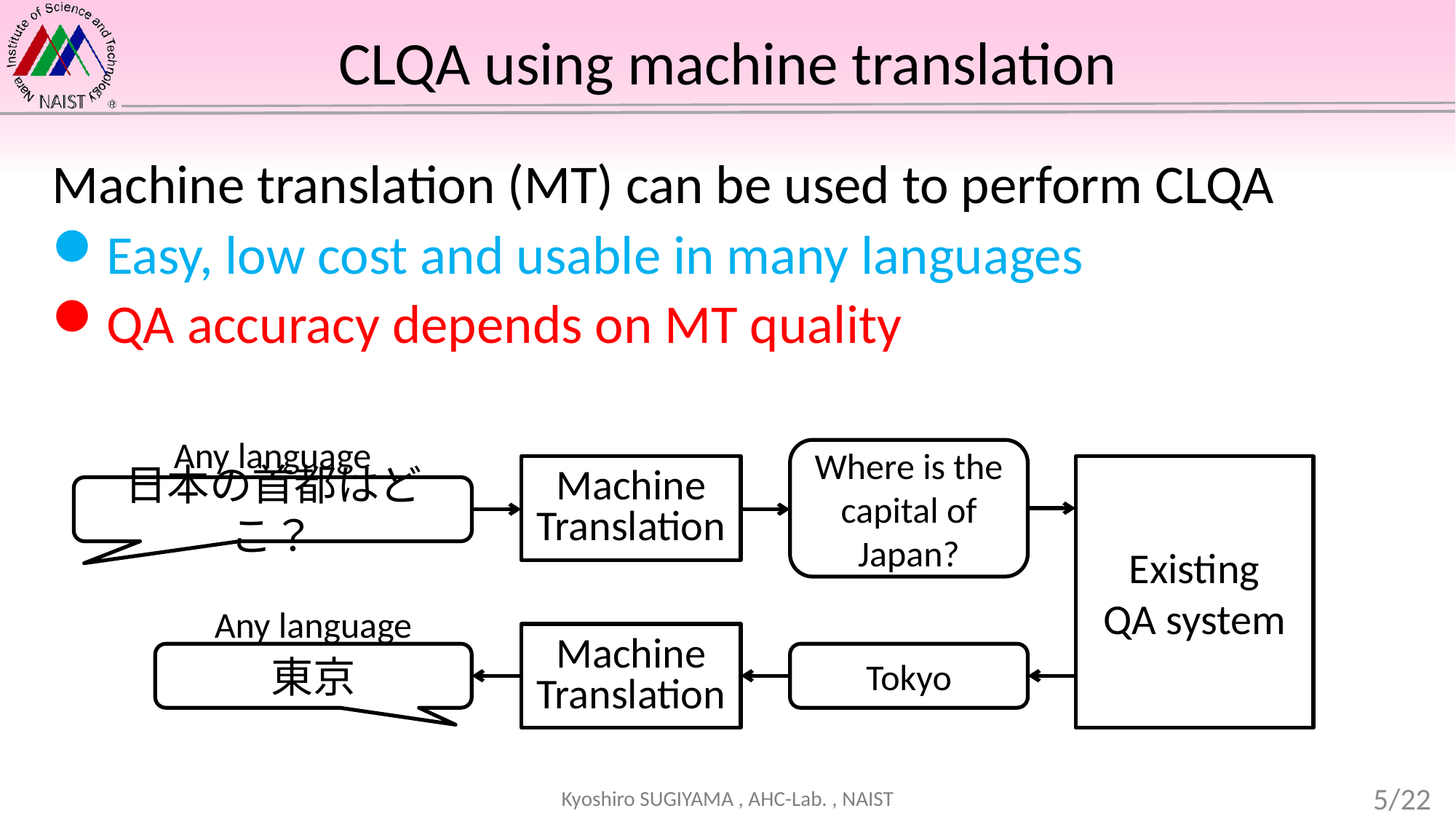

# CLQA using machine translation
Machine translation (MT) can be used to perform CLQA
Easy, low cost and usable in many languages
QA accuracy depends on MT quality
Any language
Where is the capital of Japan?
Existing
QA system
Machine
Translation
日本の首都はどこ？
Any language
Machine
Translation
東京
Tokyo
5/22